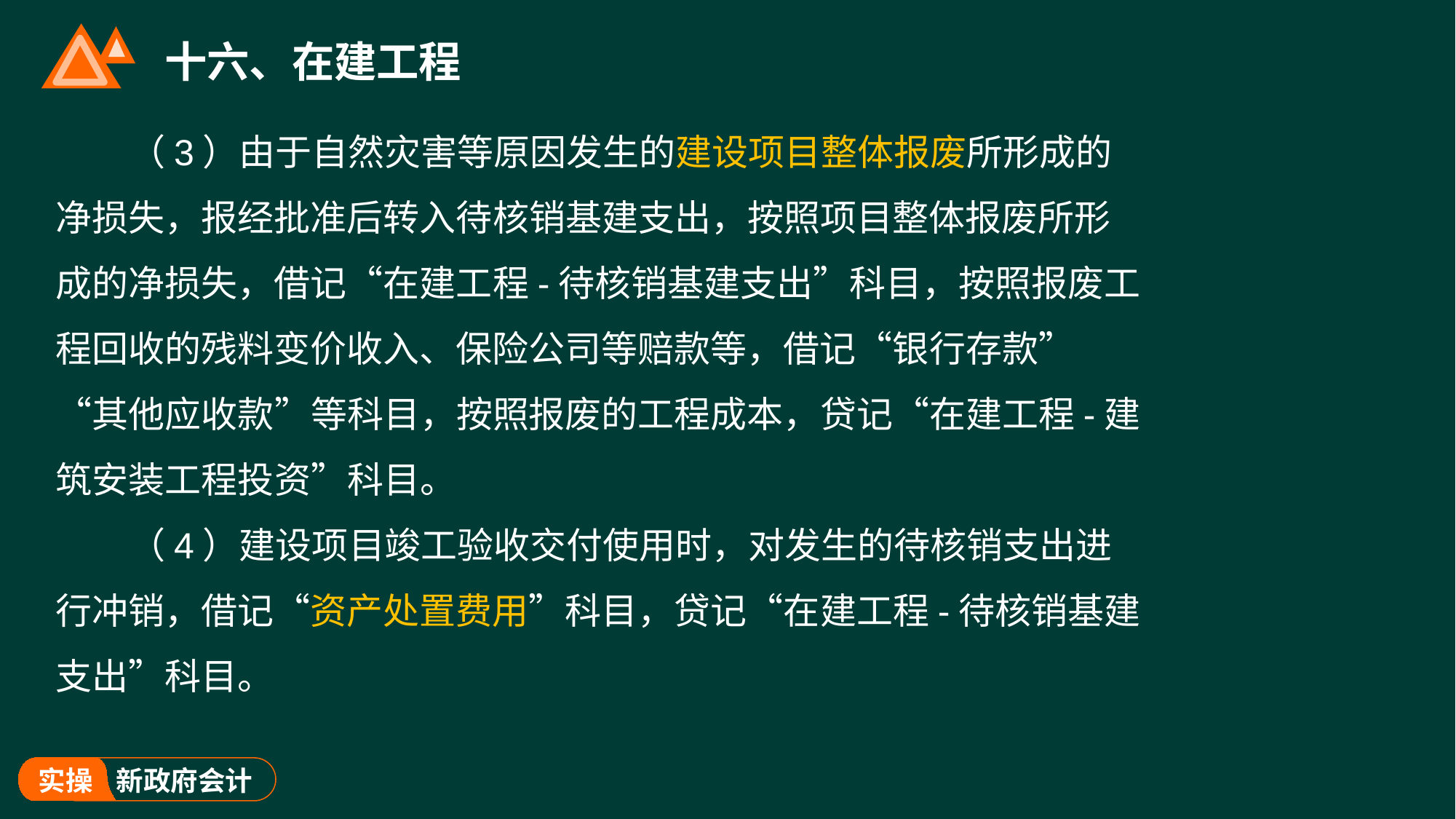

# 十六、在建工程
（3）由于自然灾害等原因发生的建设项目整体报废所形成的净损失，报经批准后转入待核销基建支出，按照项目整体报废所形成的净损失，借记“在建工程-待核销基建支出”科目，按照报废工程回收的残料变价收入、保险公司等赔款等，借记“银行存款”“其他应收款”等科目，按照报废的工程成本，贷记“在建工程-建筑安装工程投资”科目。
（4）建设项目竣工验收交付使用时，对发生的待核销支出进行冲销，借记“资产处置费用”科目，贷记“在建工程-待核销基建支出”科目。